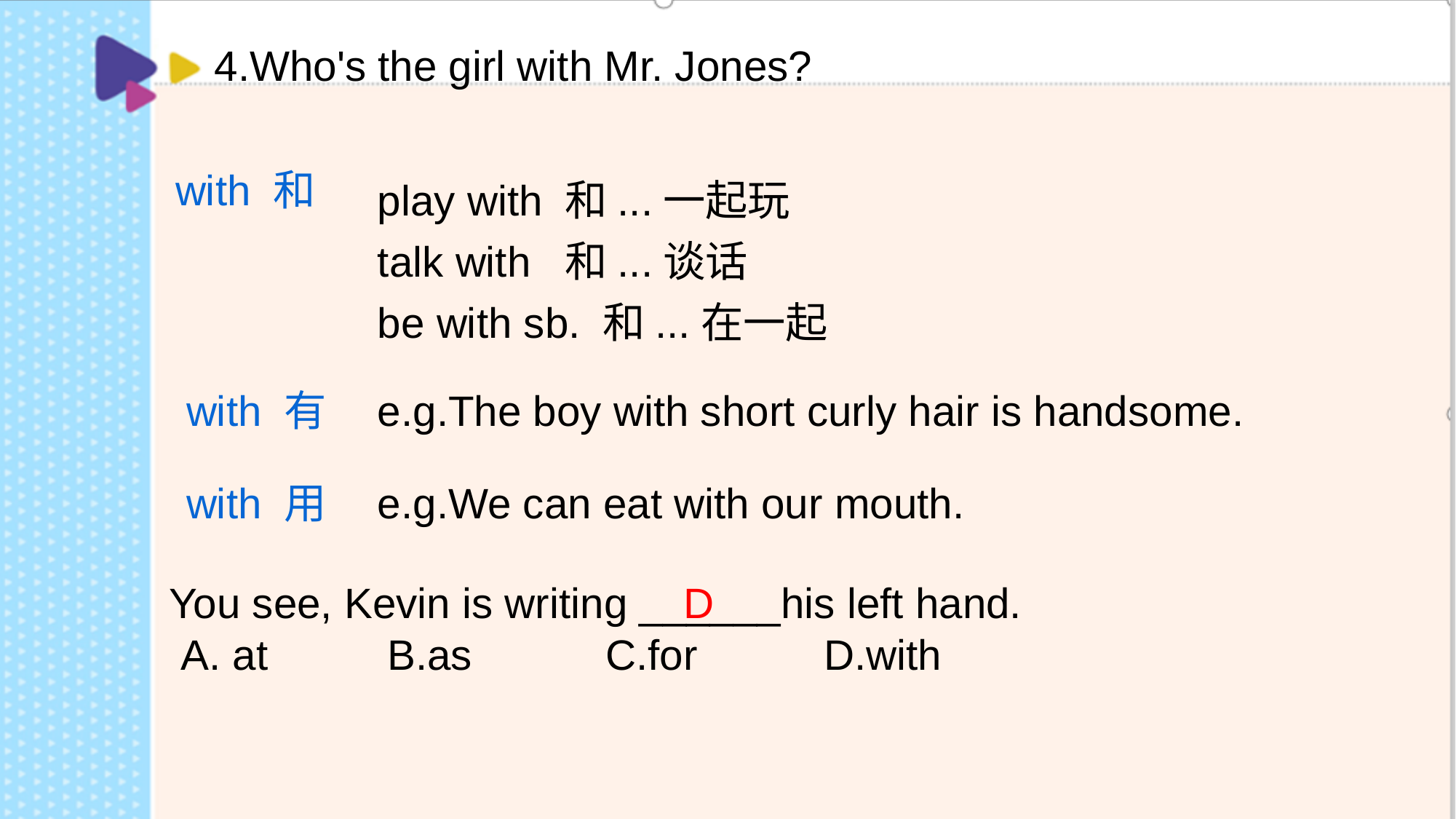

4.Who's the girl with Mr. Jones?
  with 和
  play with 和...一起玩
  talk with  和...谈话
  be with sb. 和...在一起
  with 有
  e.g.The boy with short curly hair is handsome.
  with 用
  e.g.We can eat with our mouth.
You see, Kevin is writing ______his left hand. A. at		B.as		C.for		D.with
  D